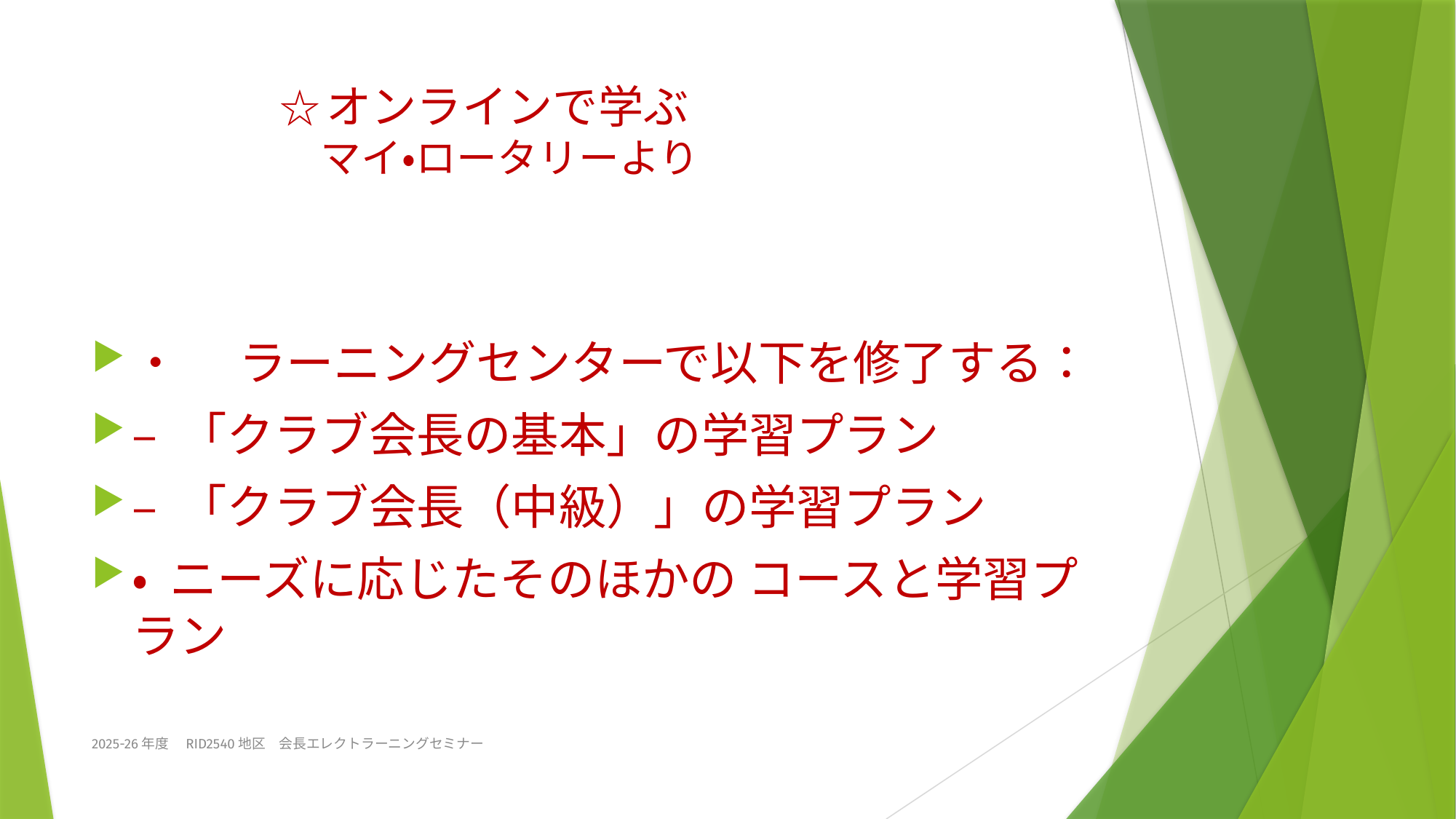

# ☆オンラインで学ぶ 　マイ・ロータリーより
•	ラーニングセンターで以下を修了する：
– 「クラブ会長の基本」の学習プラン
– 「クラブ会長（中級）」の学習プラン
• ニーズに応じたそのほかの コースと学習プラン
2025-26年度　RID2540地区　会長エレクトラーニングセミナー